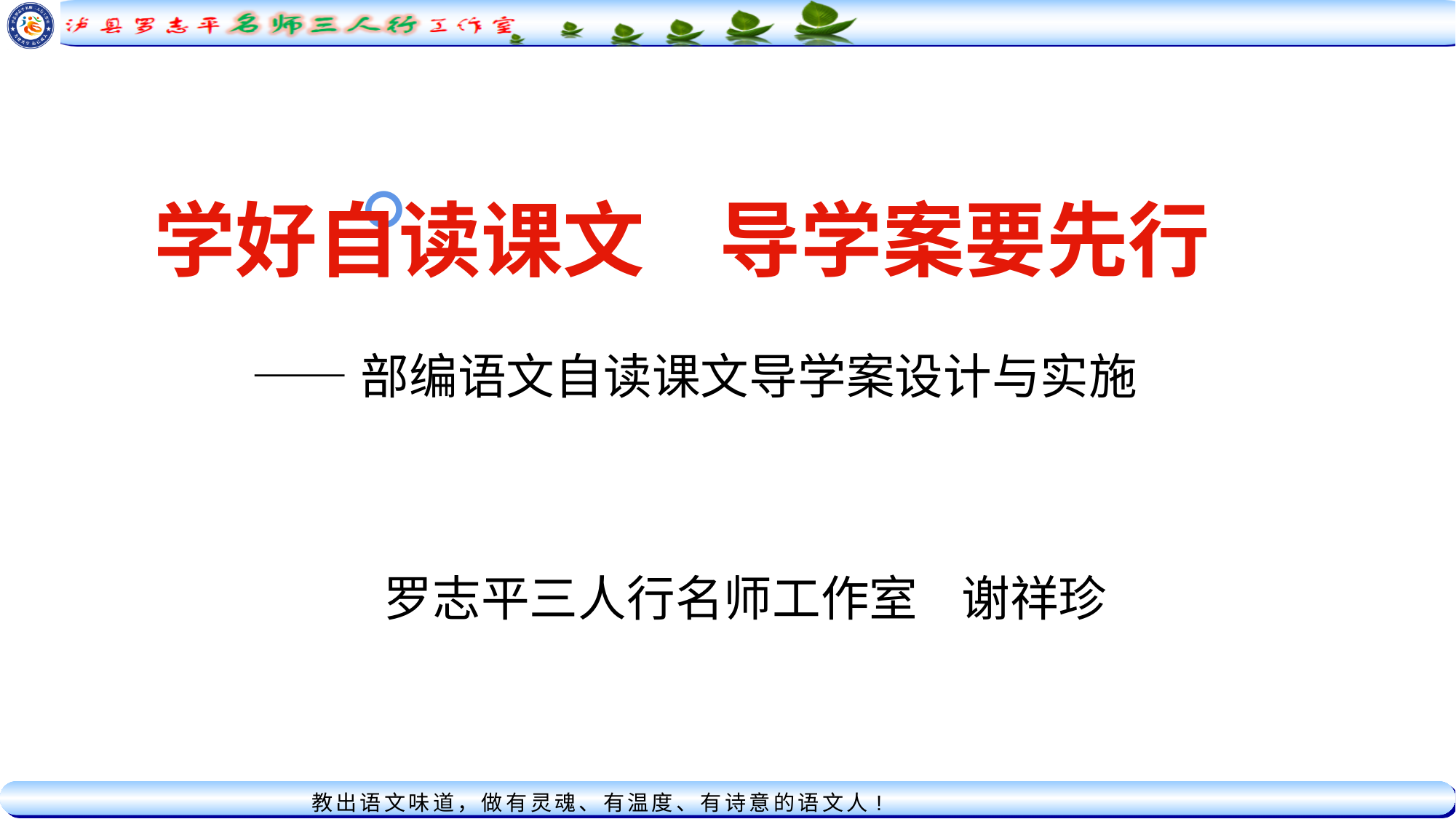

。
  学好自读课文    导学案要先行

              ——部编语文自读课文导学案设计与实施

                                             罗志平三人行名师工作室    谢祥珍